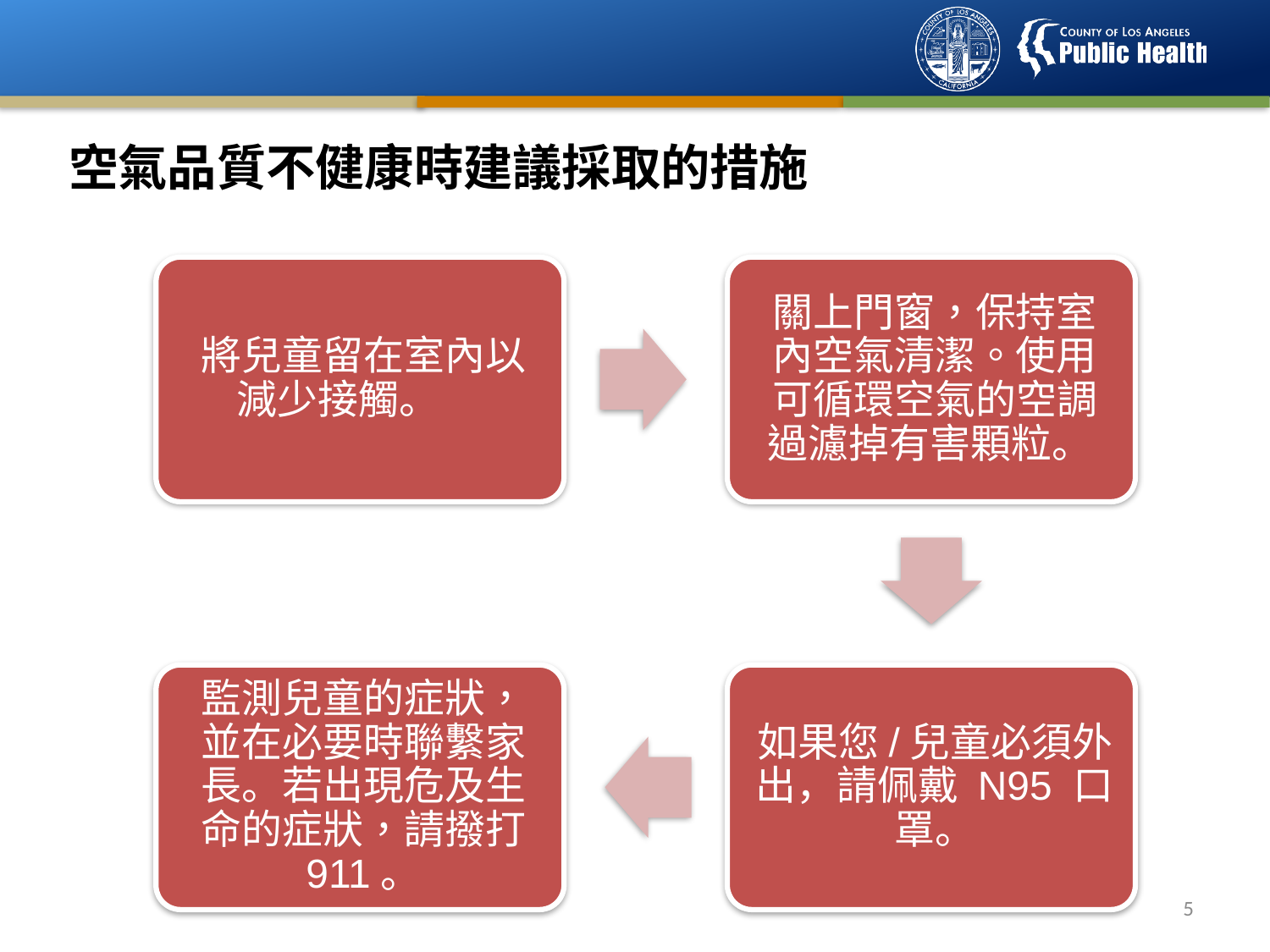

# 空氣品質不健康時建議採取的措施
將兒童留在室內以減少接觸。

關上門窗，保持室內空氣清潔。使用可循環空氣的空調過濾掉有害顆粒。

如果您/兒童必須外出，請佩戴 N95 口罩。

監測兒童的症狀，並在必要時聯繫家長。若出現危及生命的症狀，請撥打 911。
5